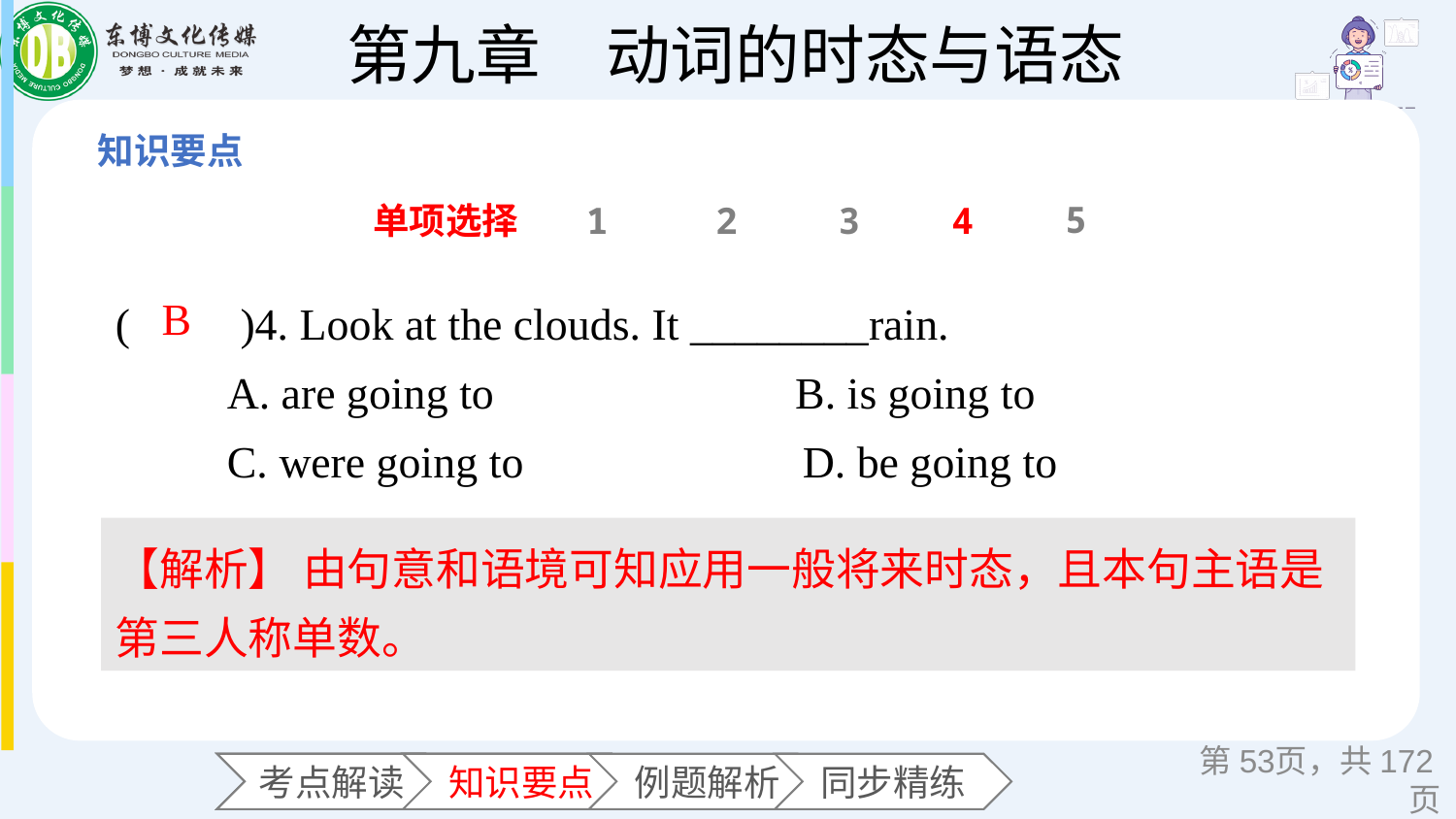

5
单项选择
1
2
3
4
(　　)4. Look at the clouds. It ________rain.
          A. are going to                           B. is going to
          C. were going to                         D. be going to
B
【解析】 由句意和语境可知应用一般将来时态，且本句主语是第三人称单数。
第53页，共172页